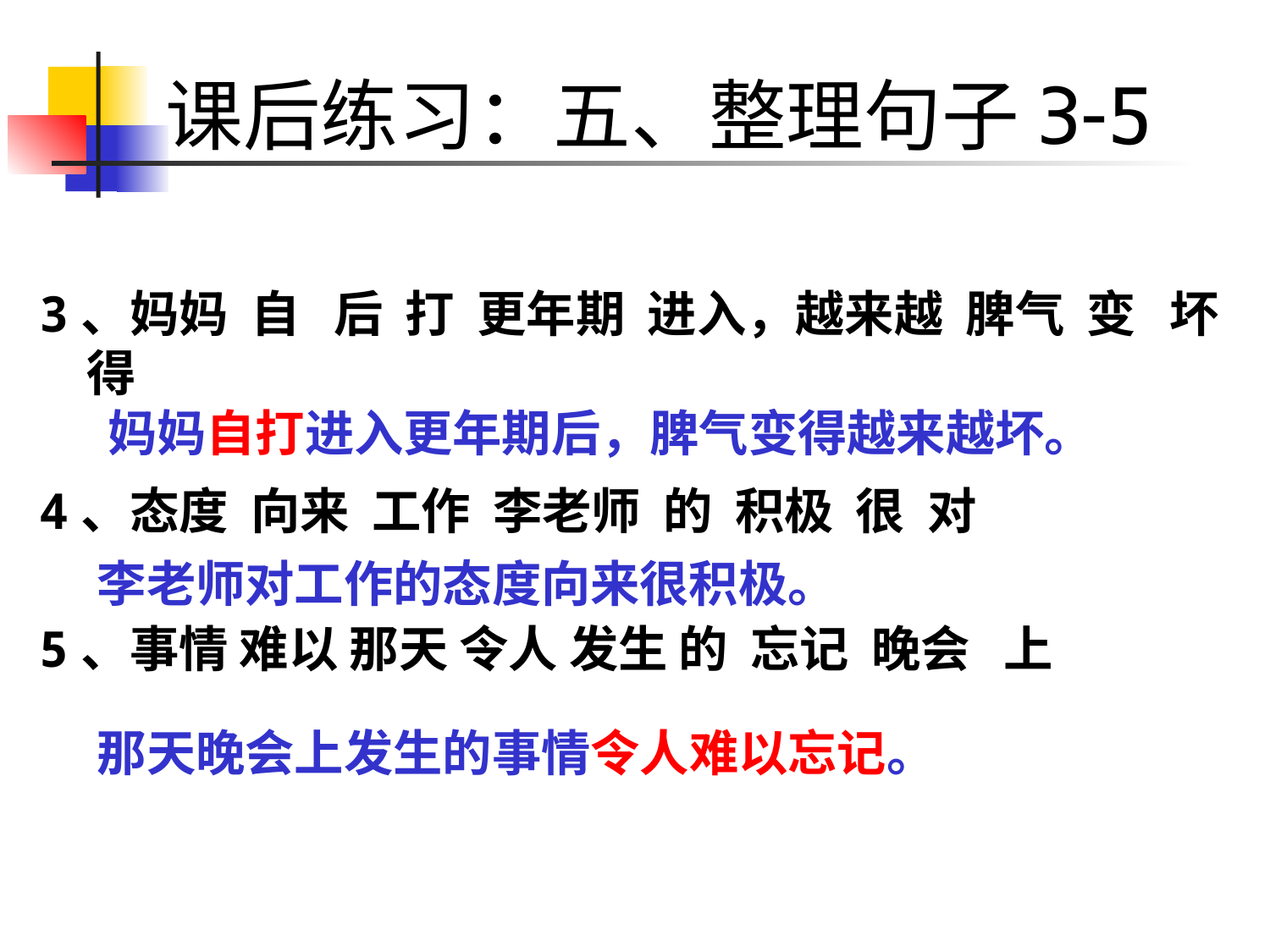

# 课后练习：五、整理句子3-5
3、妈妈  自   后  打  更年期  进入，越来越  脾气  变   坏   得

4、态度  向来  工作  李老师  的  积极  很  对

5、事情 难以 那天 令人 发生 的  忘记  晚会   上

妈妈自打进入更年期后，脾气变得越来越坏。
李老师对工作的态度向来很积极。
那天晚会上发生的事情令人难以忘记。